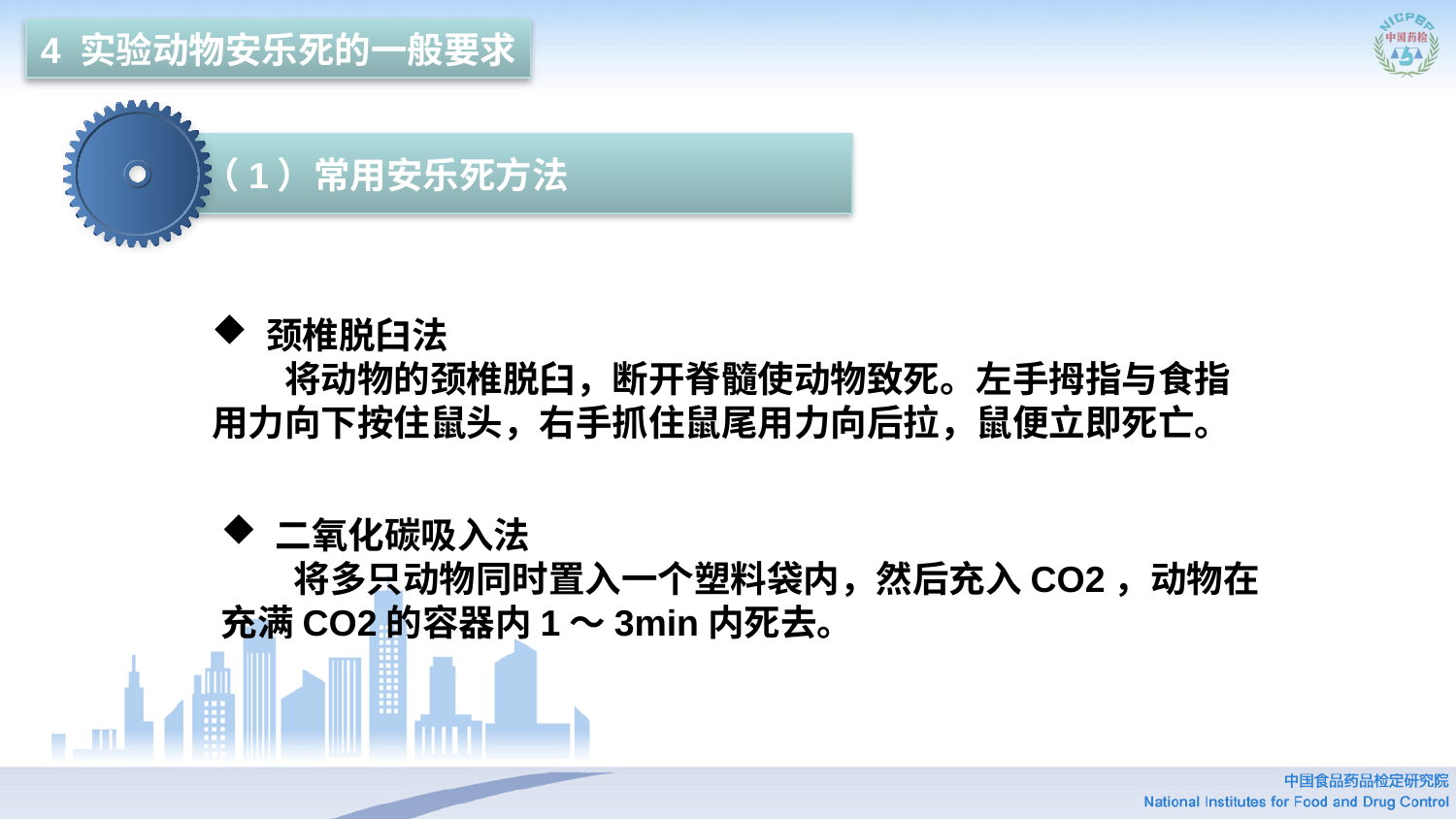

4 实验动物安乐死的一般要求

（1）常用安乐死方法
颈椎脱臼法
将动物的颈椎脱臼，断开脊髓使动物致死。左手拇指与食指用力向下按住鼠头，右手抓住鼠尾用力向后拉，鼠便立即死亡。
二氧化碳吸入法
将多只动物同时置入一个塑料袋内，然后充入CO2，动物在充满CO2的容器内1～3min内死去。